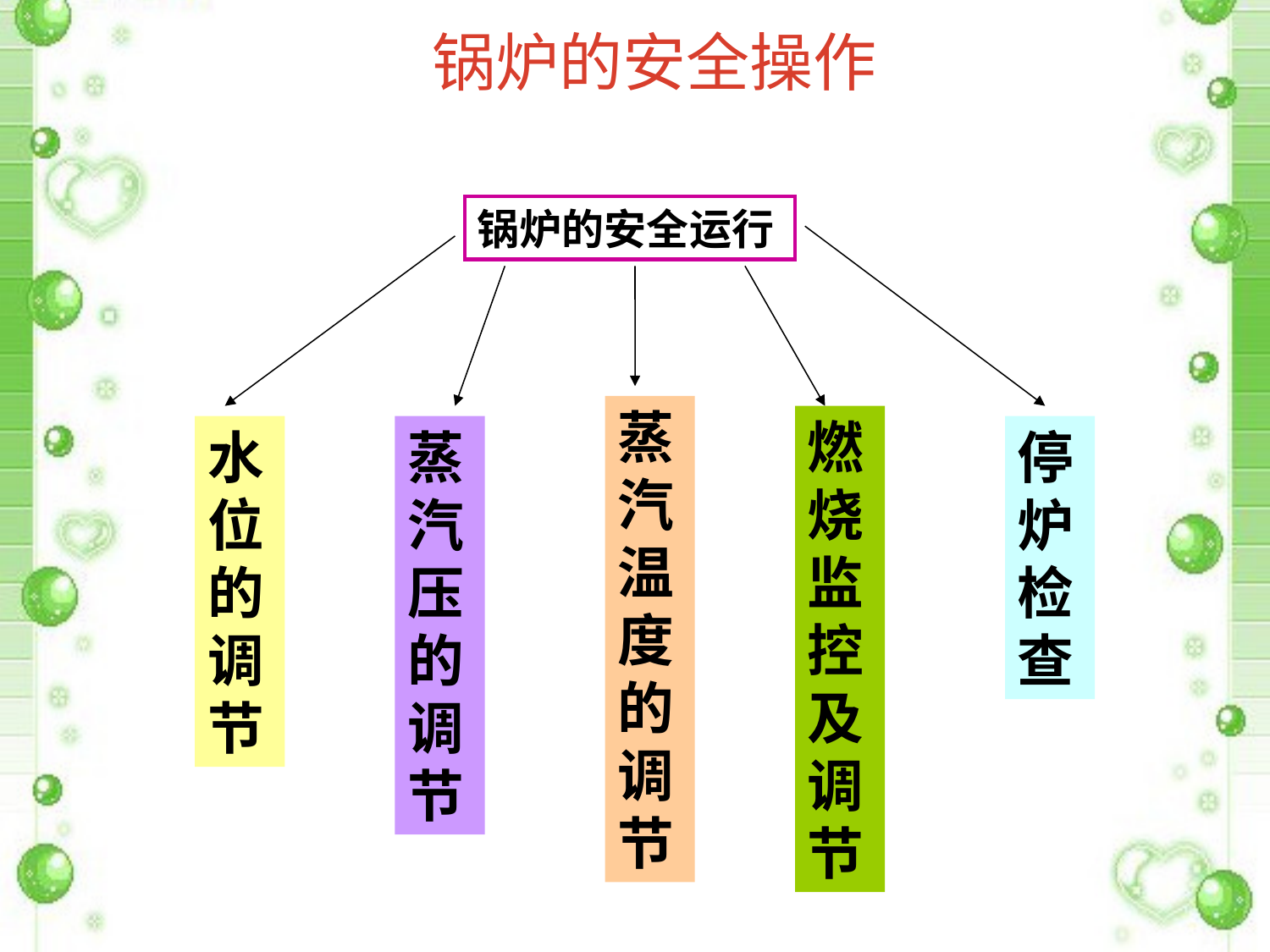

# 锅炉的安全操作
锅炉的安全运行

蒸汽温度的调节
燃烧监控及调节
水位的调节
蒸汽压的调节
停炉检查